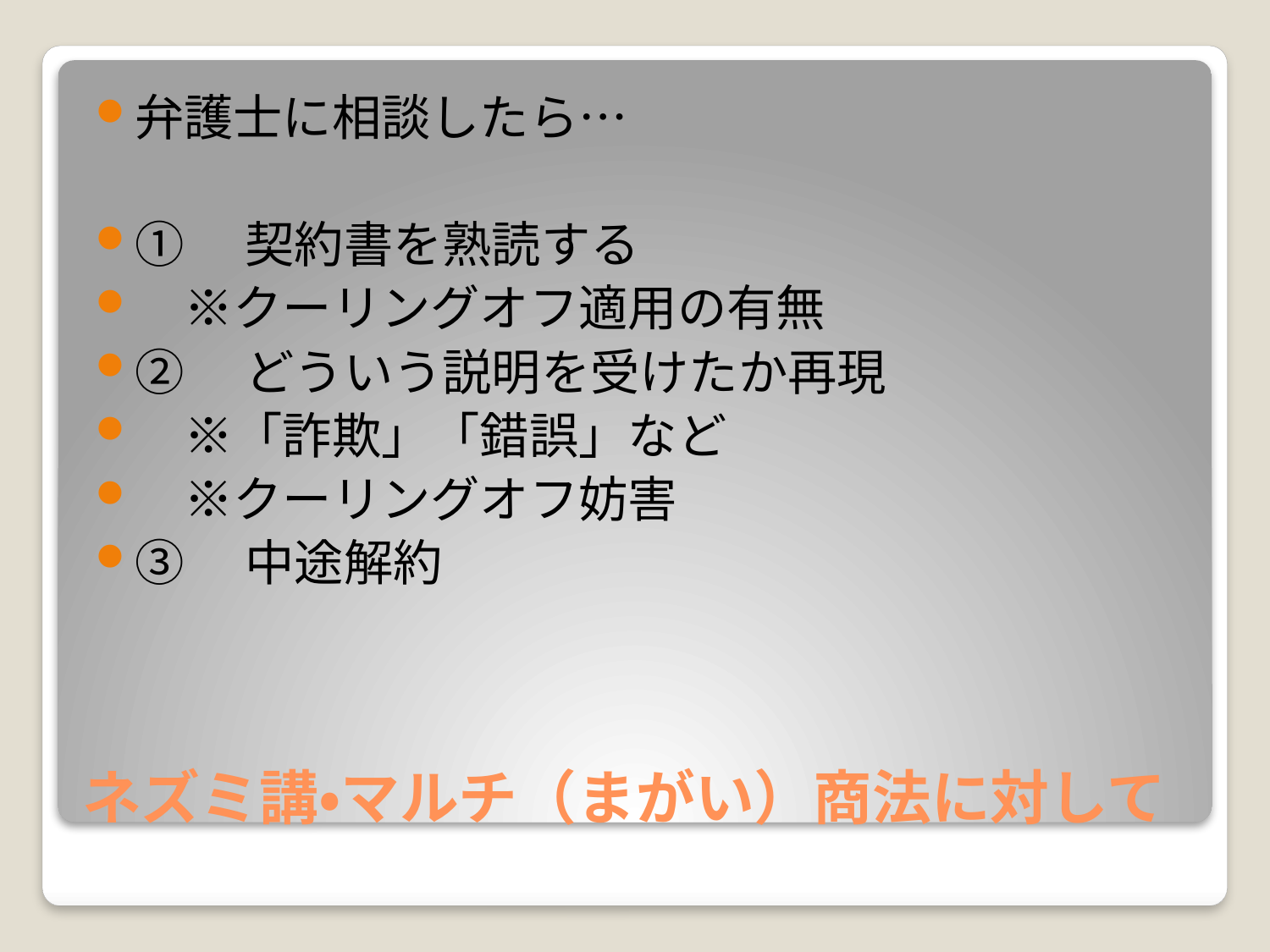

弁護士に相談したら…

①　契約書を熟読する
　※クーリングオフ適用の有無
②　どういう説明を受けたか再現
　※「詐欺」「錯誤」など
　※クーリングオフ妨害
③　中途解約
# ネズミ講・マルチ（まがい）商法に対して